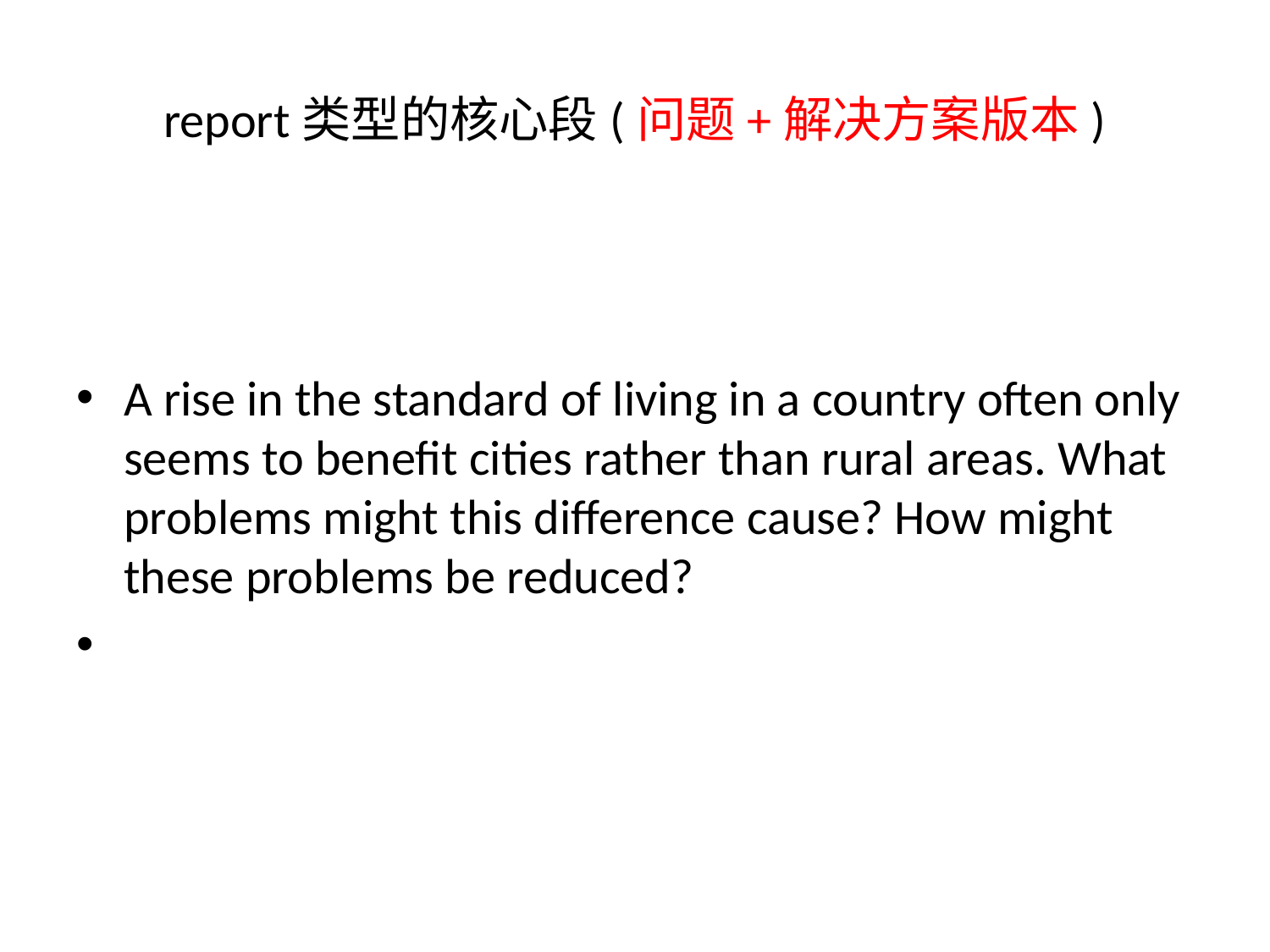

# report类型的核心段(问题+解决方案版本)

A rise in the standard of living in a country often only seems to benefit cities rather than rural areas. What problems might this difference cause? How might these problems be reduced?